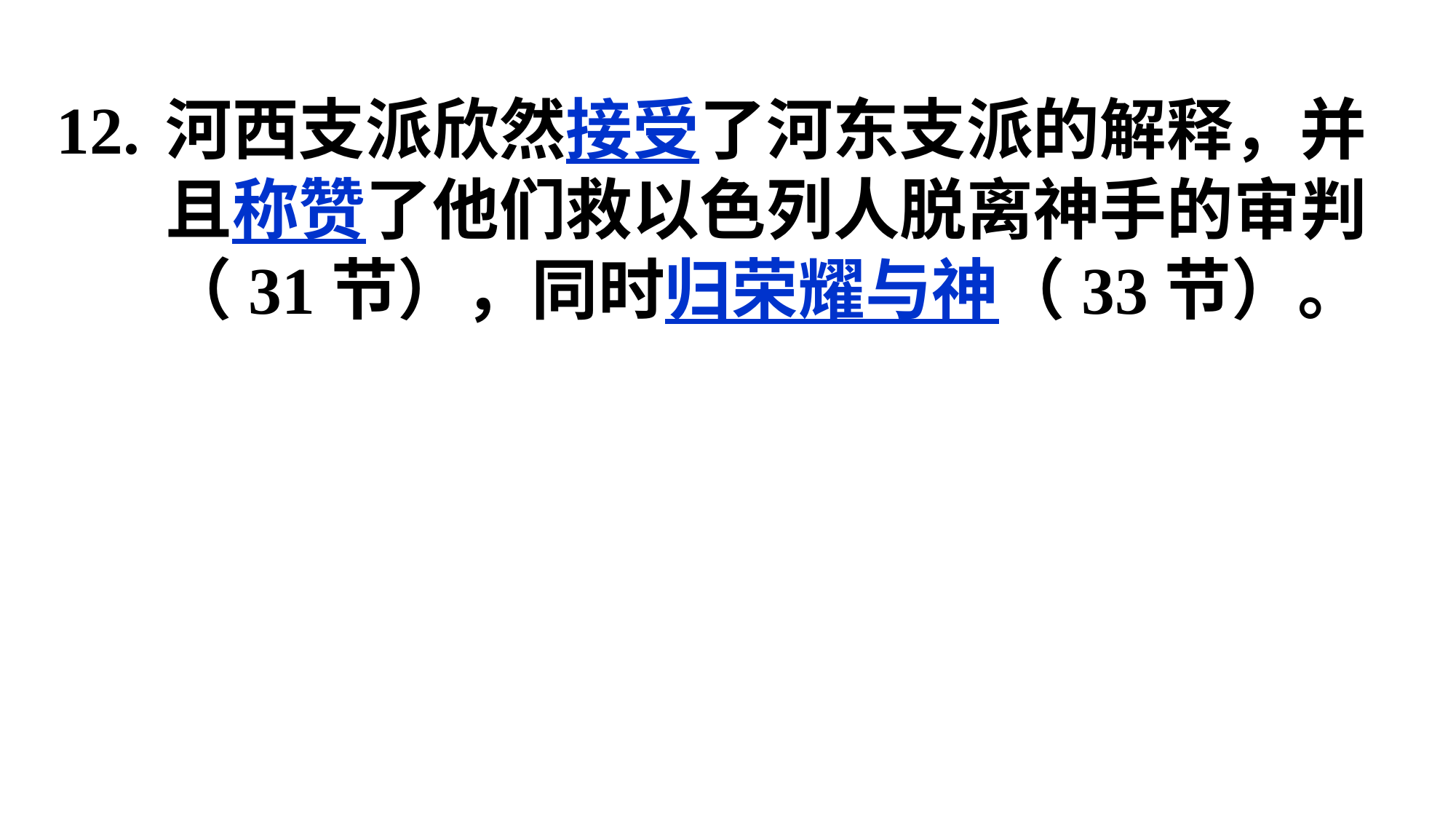

12.	河西支派欣然接受了河东支派的解释，并且称赞了他们救以色列人脱离神手的审判（31节），同时归荣耀与神（33节）。